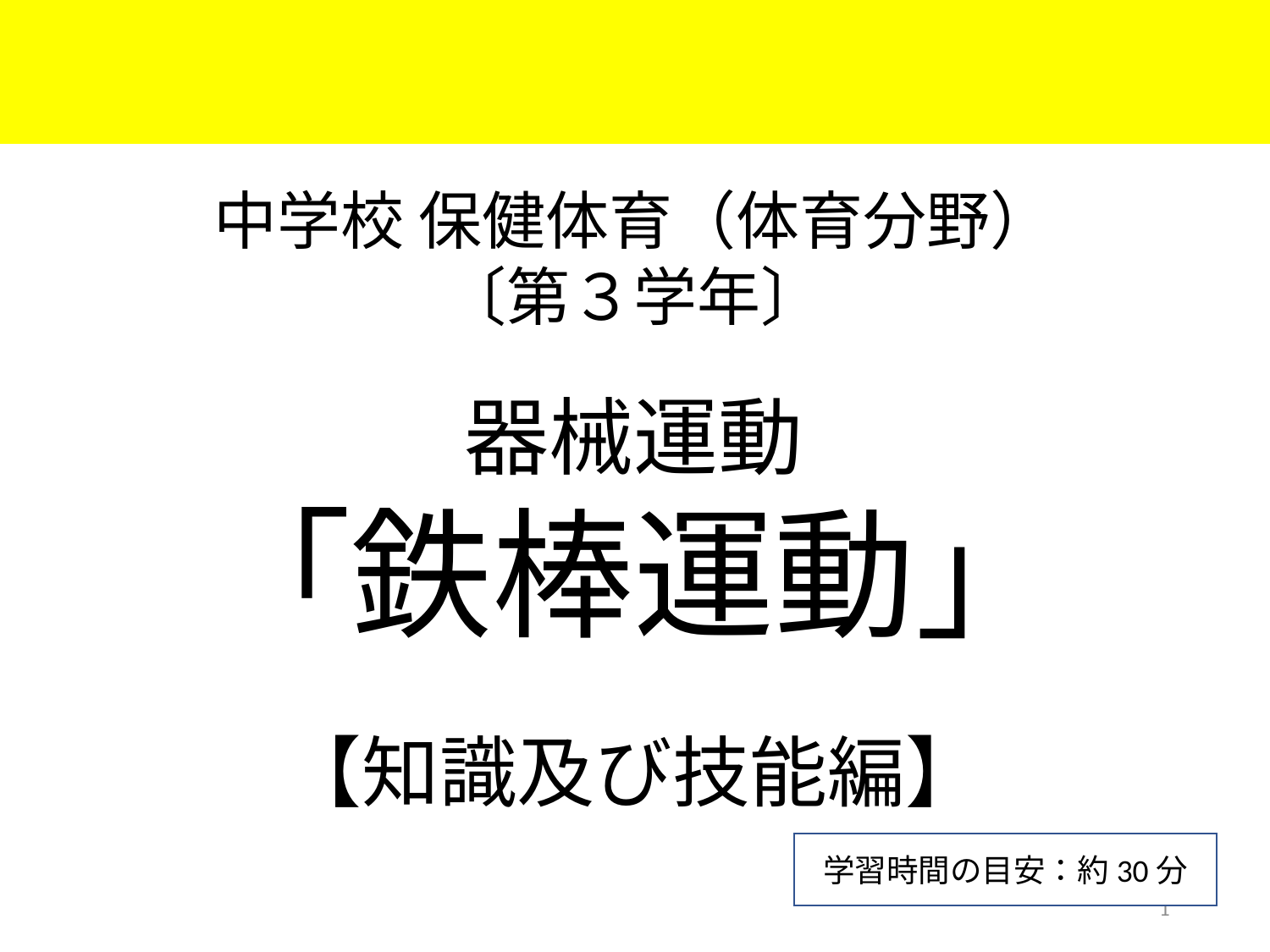

中学校 保健体育（体育分野）
〔第３学年〕

器械運動
「鉄棒運動」
【知識及び技能編】
学習時間の目安：約30分
1